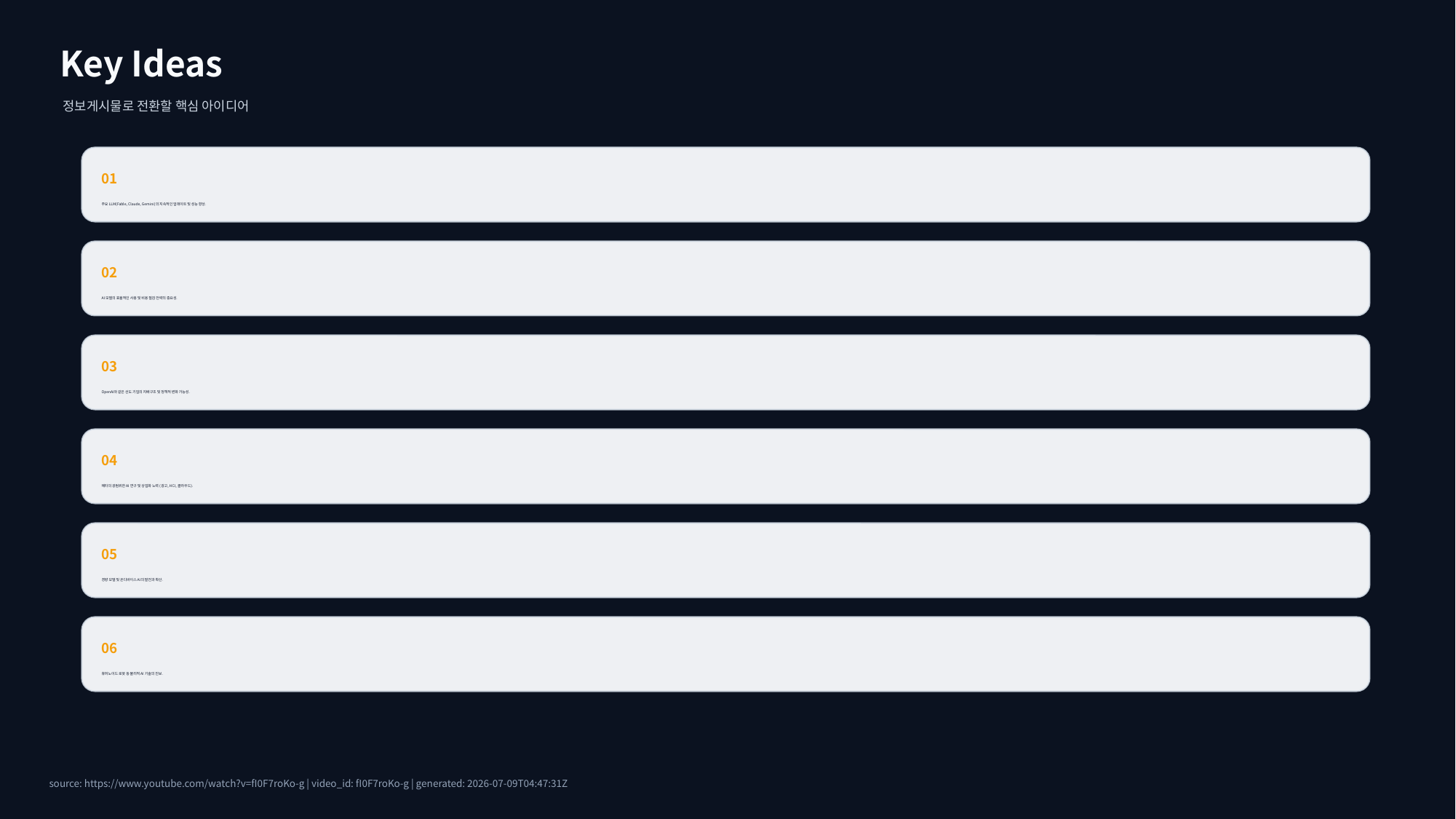

Key Ideas
정보게시물로 전환할 핵심 아이디어

01
주요 LLM(Fable, Claude, Gemini)의 지속적인 업데이트 및 성능 향상.

02
AI 모델의 효율적인 사용 및 비용 절감 전략의 중요성.

03
OpenAI와 같은 선도 기업의 지배구조 및 정책적 변화 가능성.

04
메타의 광범위한 AI 연구 및 상업화 노력 (광고, HCI, 클라우드).

05
경량 모델 및 온디바이스 AI의 발전과 확산.

06
휴머노이드 로봇 등 물리적 AI 기술의 진보.
source: https://www.youtube.com/watch?v=fI0F7roKo-g | video_id: fI0F7roKo-g | generated: 2026-07-09T04:47:31Z